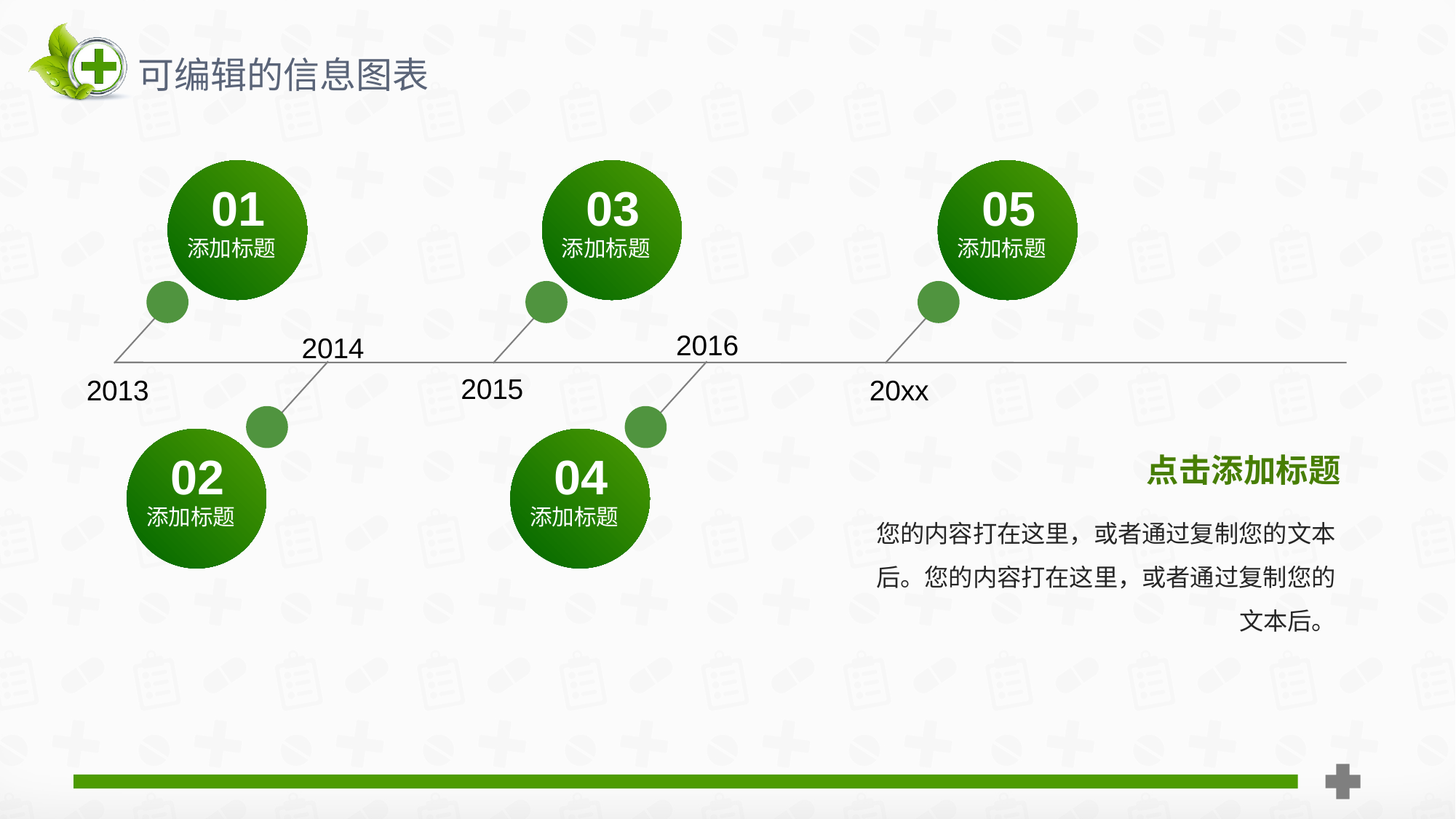

可编辑的信息图表

01
添加标题

03
添加标题

05
添加标题

2016
2014

2015
2013
20xx

02
添加标题

04
添加标题
点击添加标题
您的内容打在这里，或者通过复制您的文本后。您的内容打在这里，或者通过复制您的文本后。